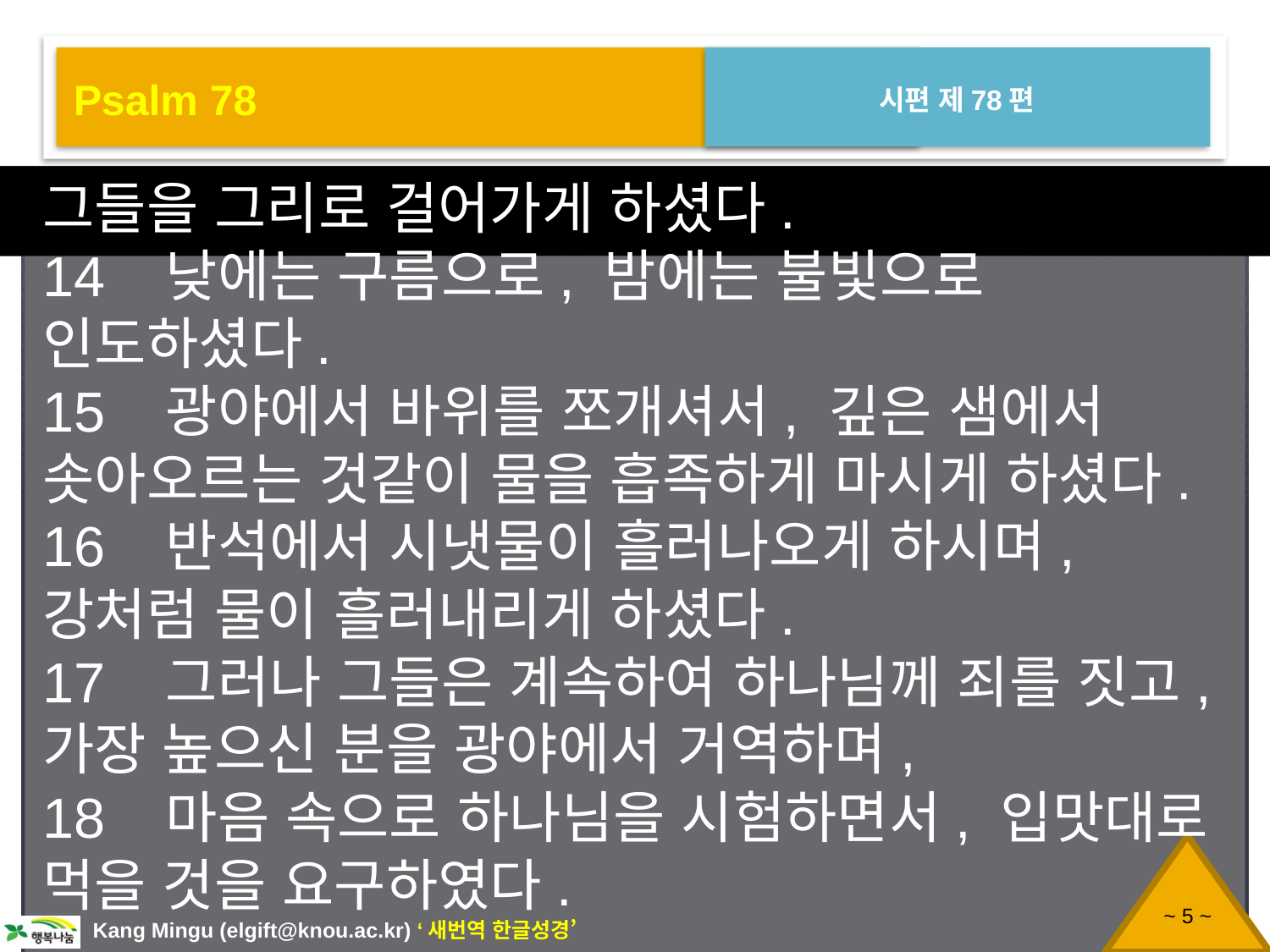

Psalm 78
시편 제78편
그들을 그리로 걸어가게 하셨다.
14   낮에는 구름으로, 밤에는 불빛으로 인도하셨다.
15   광야에서 바위를 쪼개셔서, 깊은 샘에서 솟아오르는 것같이 물을 흡족하게 마시게 하셨다.
16   반석에서 시냇물이 흘러나오게 하시며, 강처럼 물이 흘러내리게 하셨다.
17   그러나 그들은 계속하여 하나님께 죄를 짓고, 가장 높으신 분을 광야에서 거역하며,
18   마음 속으로 하나님을 시험하면서, 입맛대로 먹을 것을 요구하였다.